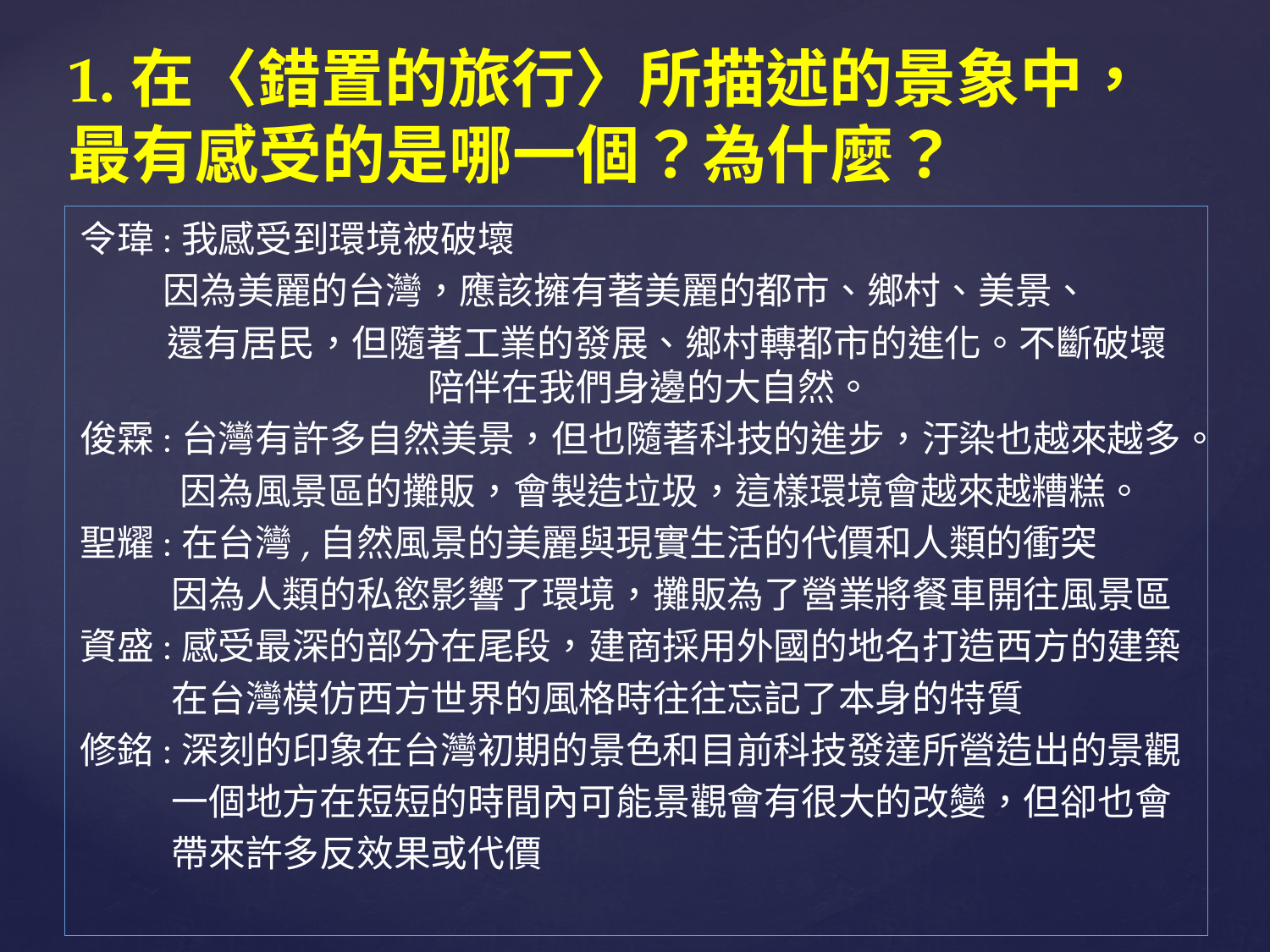

# 1.在〈錯置的旅行〉所描述的景象中，最有感受的是哪一個？為什麼？
令瑋:我感受到環境被破壞
         因為美麗的台灣，應該擁有著美麗的都市、鄉村、美景、
         還有居民，但隨著工業的發展、鄉村轉都市的進化。不斷破壞       陪伴在我們身邊的大自然。
俊霖:台灣有許多自然美景，但也隨著科技的進步，汙染也越來越多。
           因為風景區的攤販，會製造垃圾，這樣環境會越來越糟糕。
聖耀:在台灣,自然風景的美麗與現實生活的代價和人類的衝突
          因為人類的私慾影響了環境，攤販為了營業將餐車開往風景區
資盛:感受最深的部分在尾段，建商採用外國的地名打造西方的建築
          在台灣模仿西方世界的風格時往往忘記了本身的特質
修銘:深刻的印象在台灣初期的景色和目前科技發達所營造出的景觀
          一個地方在短短的時間內可能景觀會有很大的改變，但卻也會
          帶來許多反效果或代價